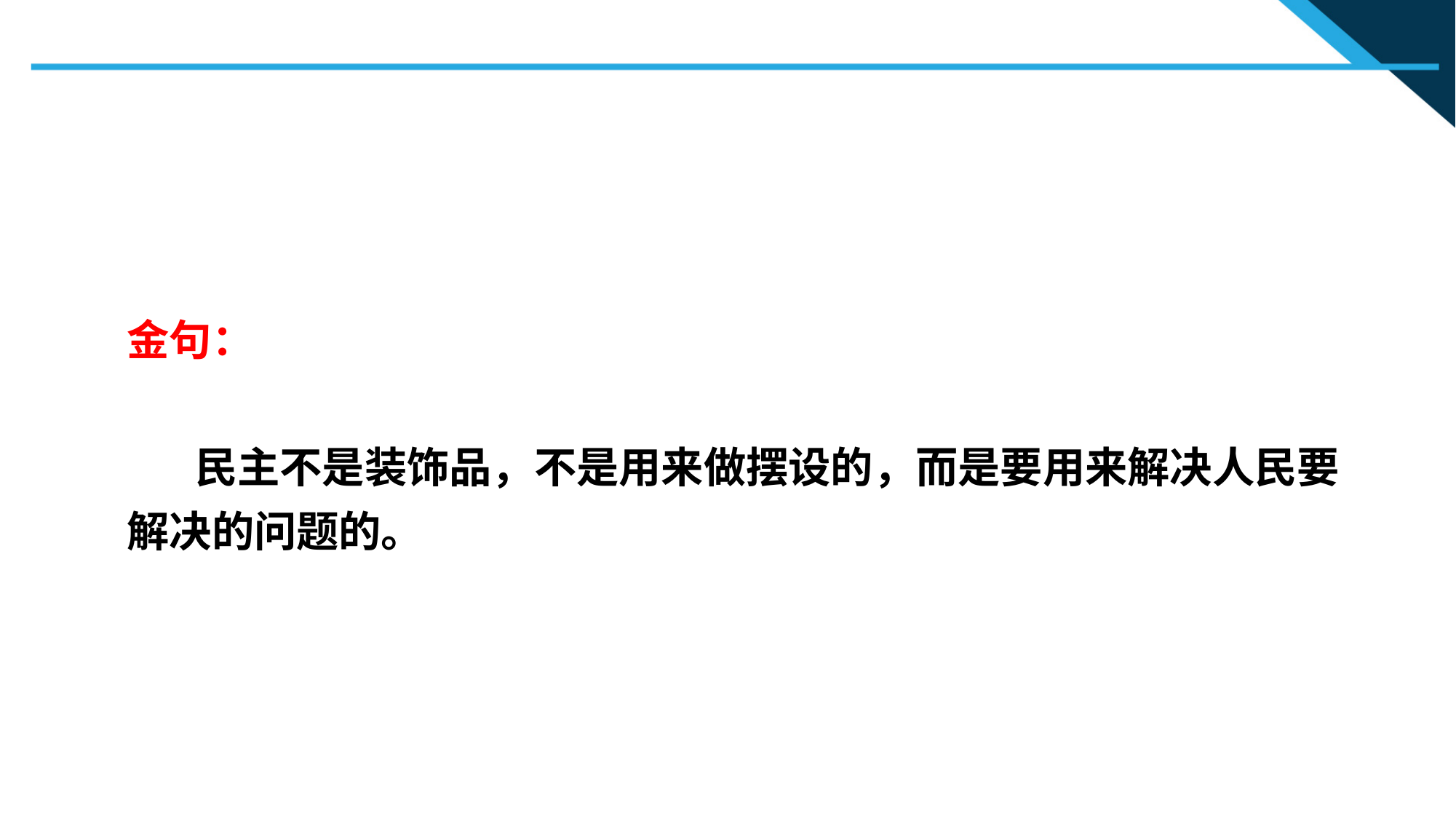

金句：

      民主不是装饰品，不是用来做摆设的，而是要用来解决人民要解决的问题的。